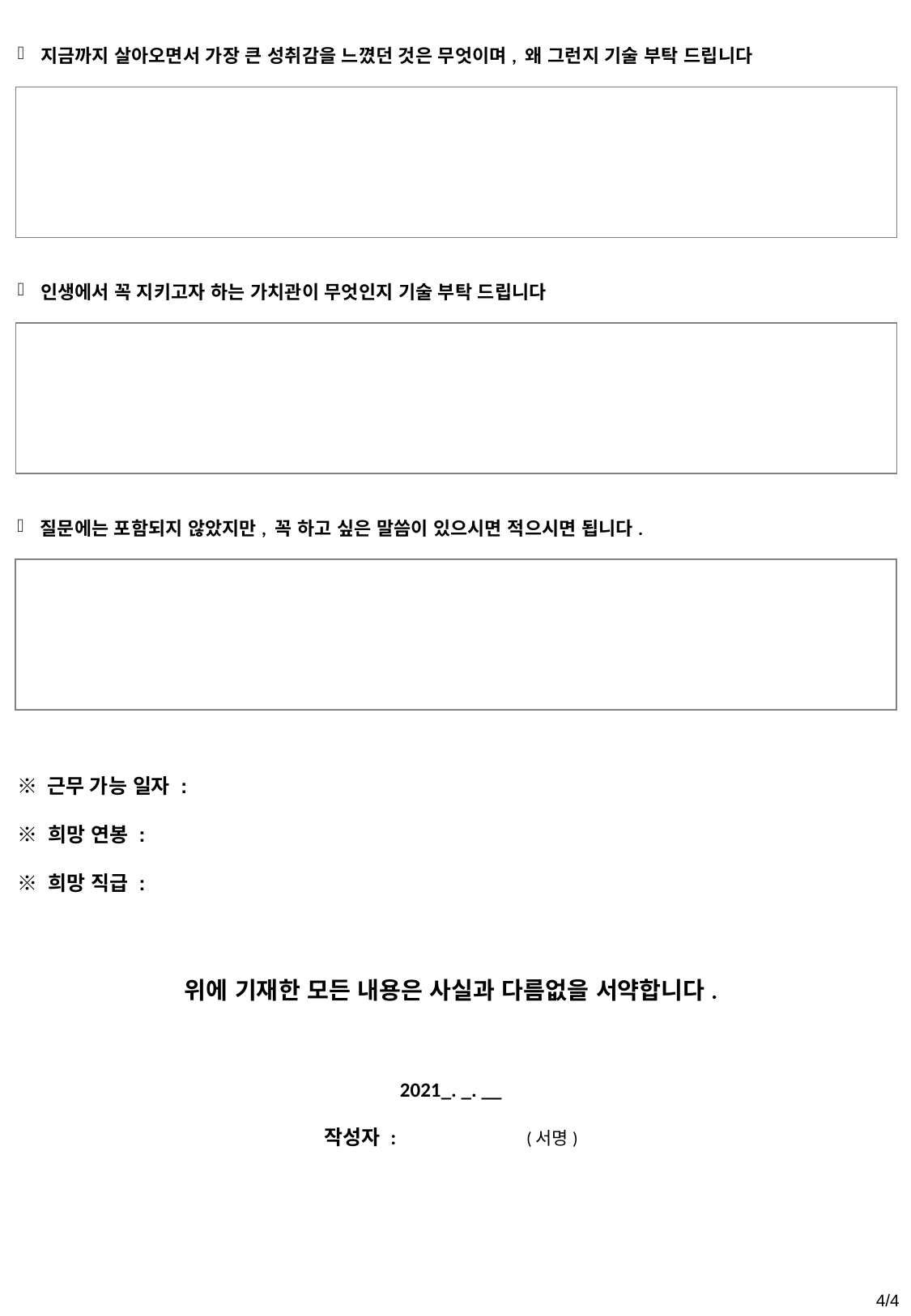

지금까지 살아오면서 가장 큰 성취감을 느꼈던 것은 무엇이며, 왜 그런지 기술 부탁 드립니다

인생에서 꼭 지키고자 하는 가치관이 무엇인지 기술 부탁 드립니다

질문에는 포함되지 않았지만, 꼭 하고 싶은 말씀이 있으시면 적으시면 됩니다.

※ 근무 가능 일자 :

※ 희망 연봉 :

※ 희망 직급 :

위에 기재한 모든 내용은 사실과 다름없을 서약합니다.

2021_. _. __

작성자 :                            (서명)
4/4